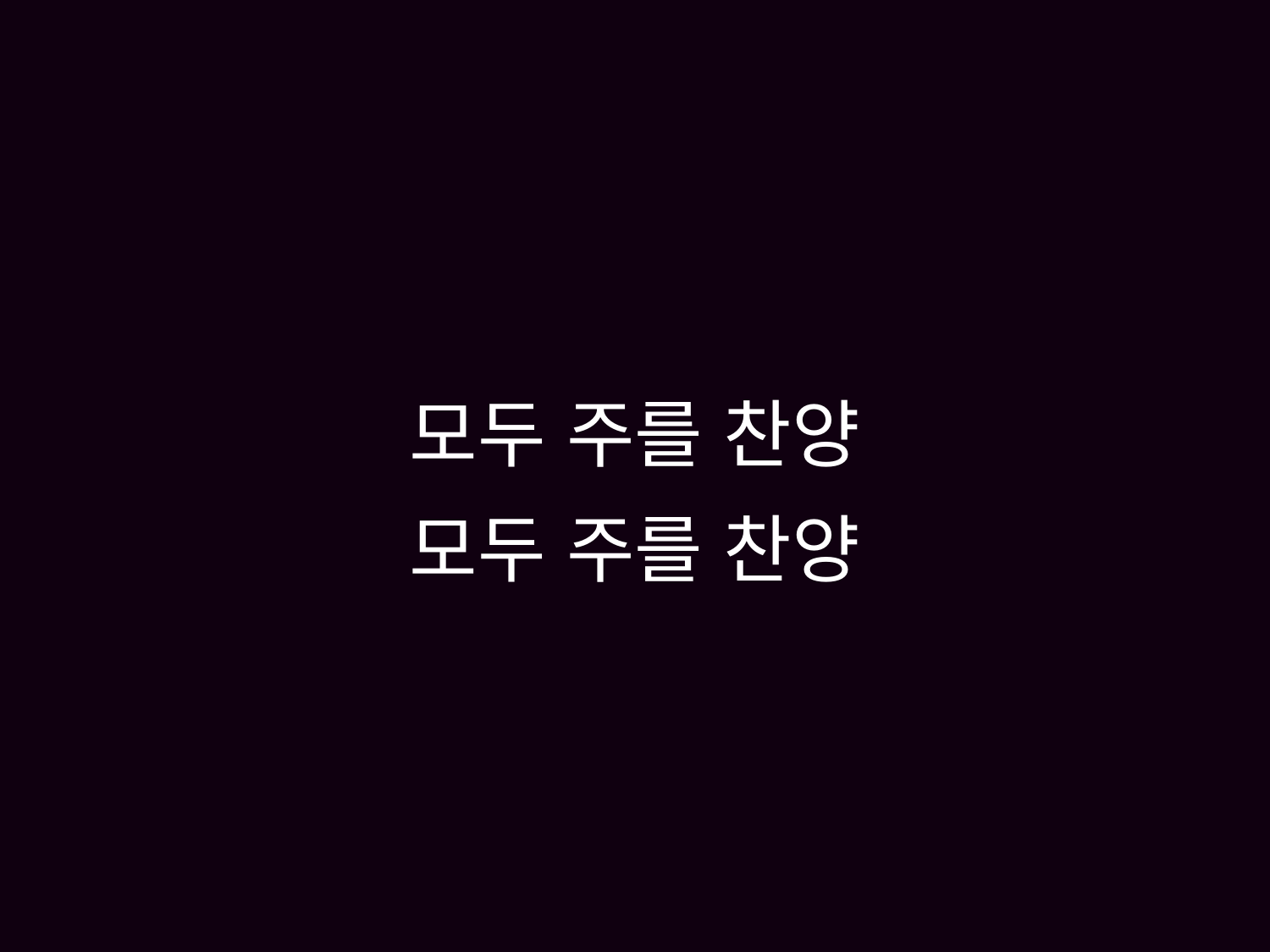

# 모두 주를 찬양 모두 주를 찬양